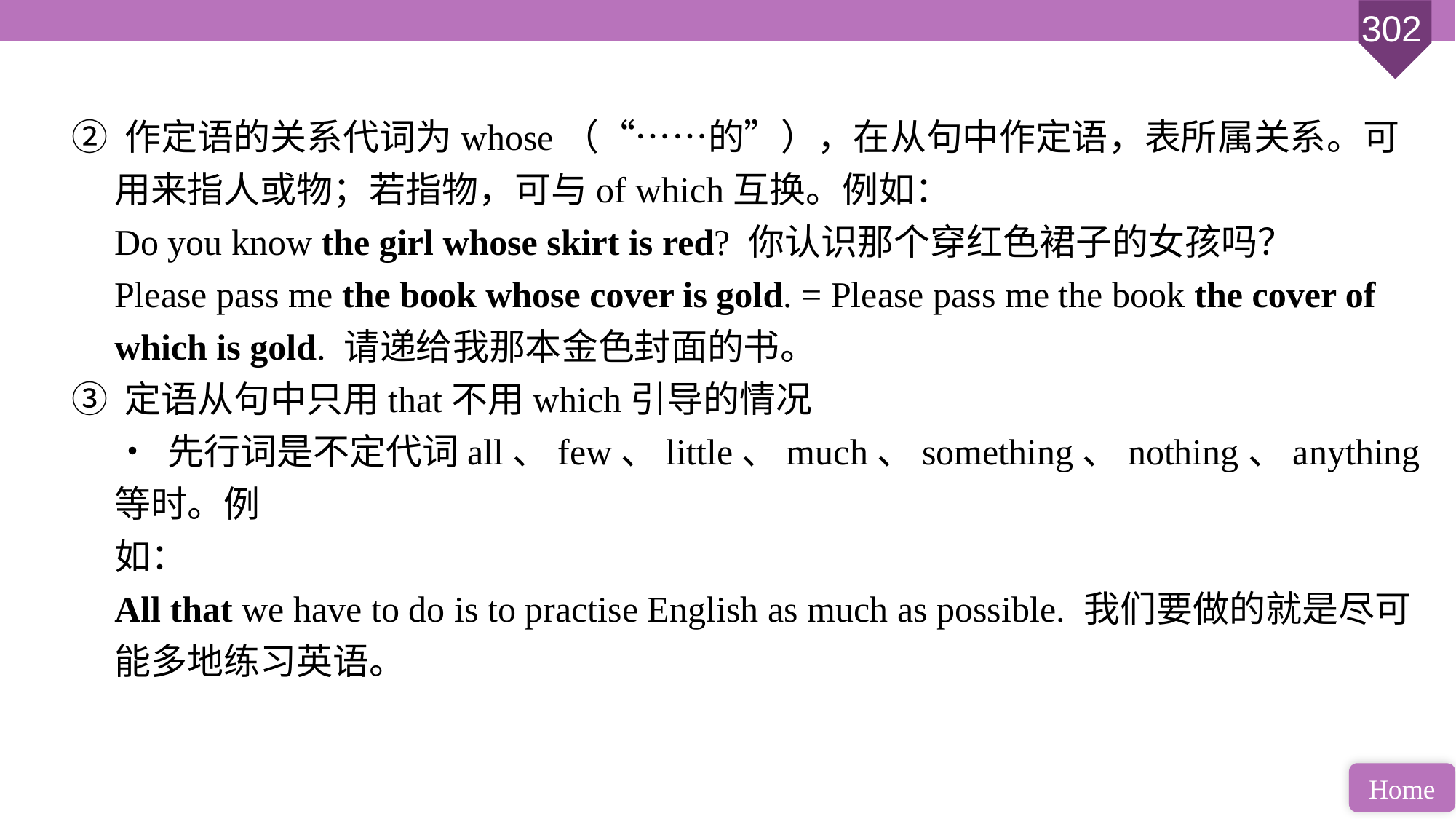

② 作定语的关系代词为whose（“……的”），在从句中作定语，表所属关系。可用来指人或物；若指物，可与of which互换。例如：
Do you know the girl whose skirt is red? 你认识那个穿红色裙子的女孩吗？
Please pass me the book whose cover is gold. = Please pass me the book the cover of which is gold. 请递给我那本金色封面的书。
③ 定语从句中只用that不用which引导的情况
• 先行词是不定代词all、few、little、much、something、nothing、anything等时。例
如：
All that we have to do is to practise English as much as possible. 我们要做的就是尽可能多地练习英语。